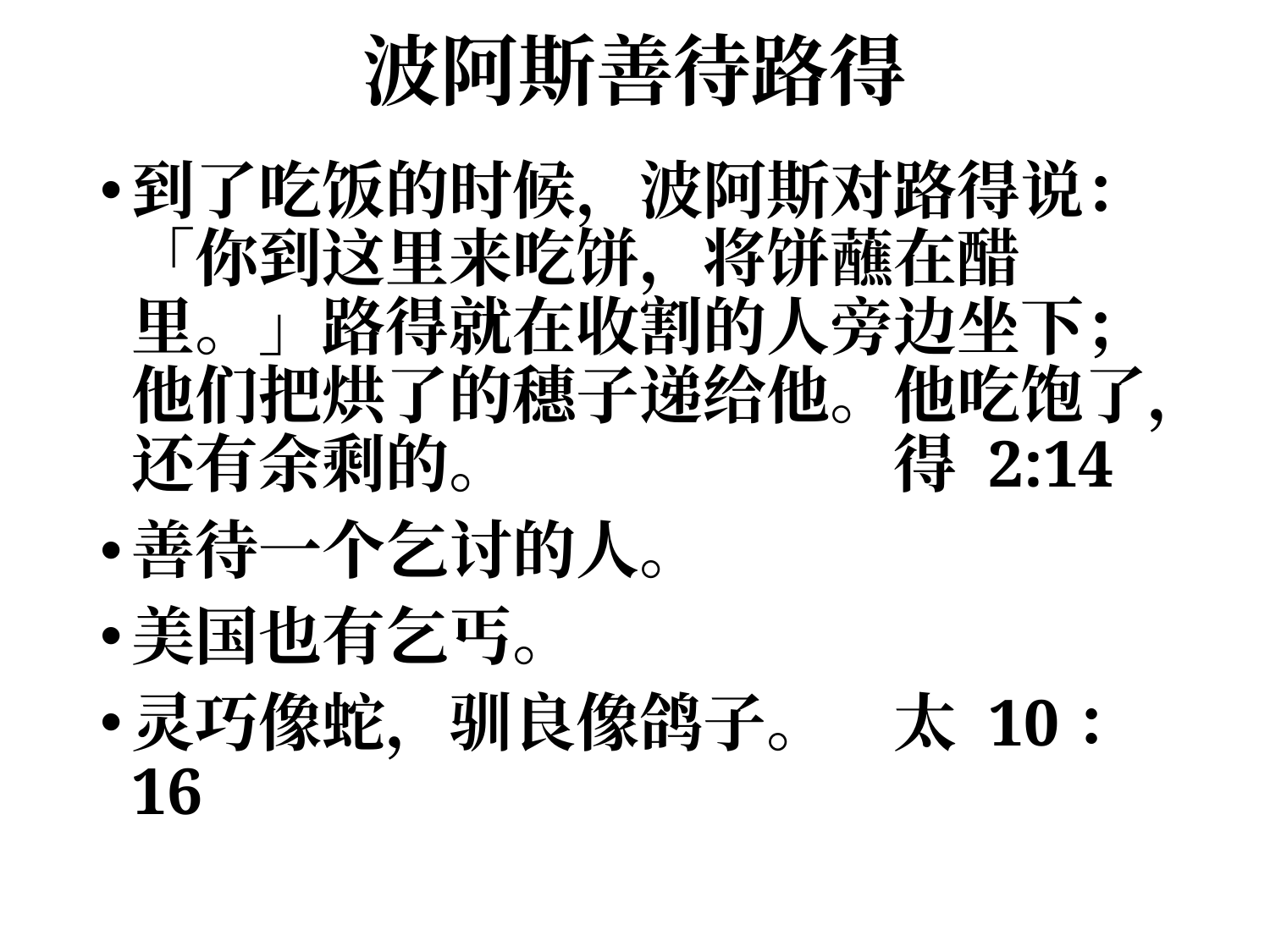

# 波阿斯善待路得
到了吃饭的时候，波阿斯对路得说：「你到这里来吃饼，将饼蘸在醋里。」路得就在收割的人旁边坐下；他们把烘了的穗子递给他。他吃饱了，还有余剩的。 			得 2:14
善待一个乞讨的人。
美国也有乞丐。
灵巧像蛇，驯良像鸽子。	太 10：16